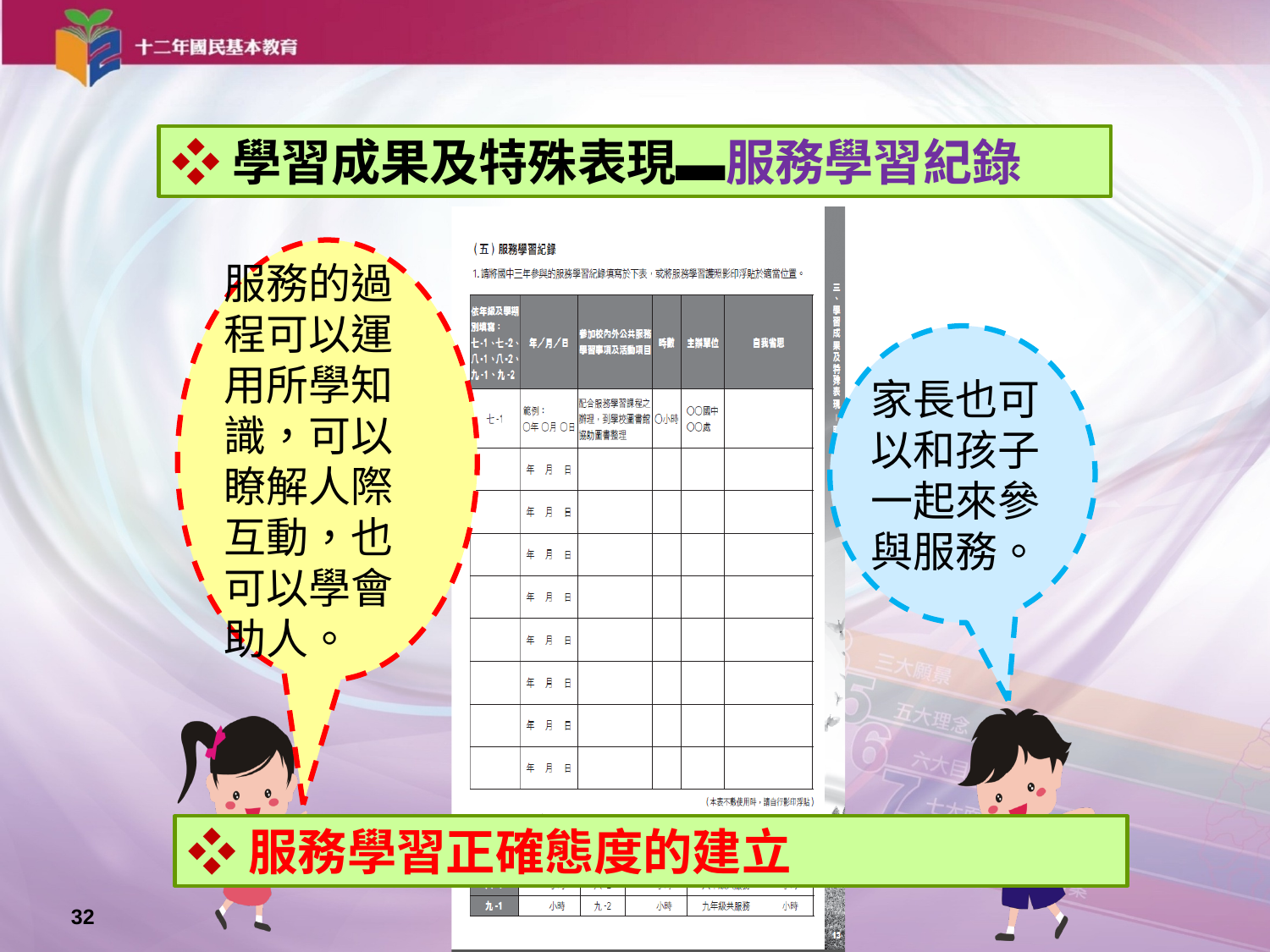

❖學習成果及特殊表現▬服務學習紀錄

服務的過程可以運用所學知識，可以瞭解人際互動，也可以學會助人。
家長也可以和孩子一起來參與服務。

❖服務學習正確態度的建立
32